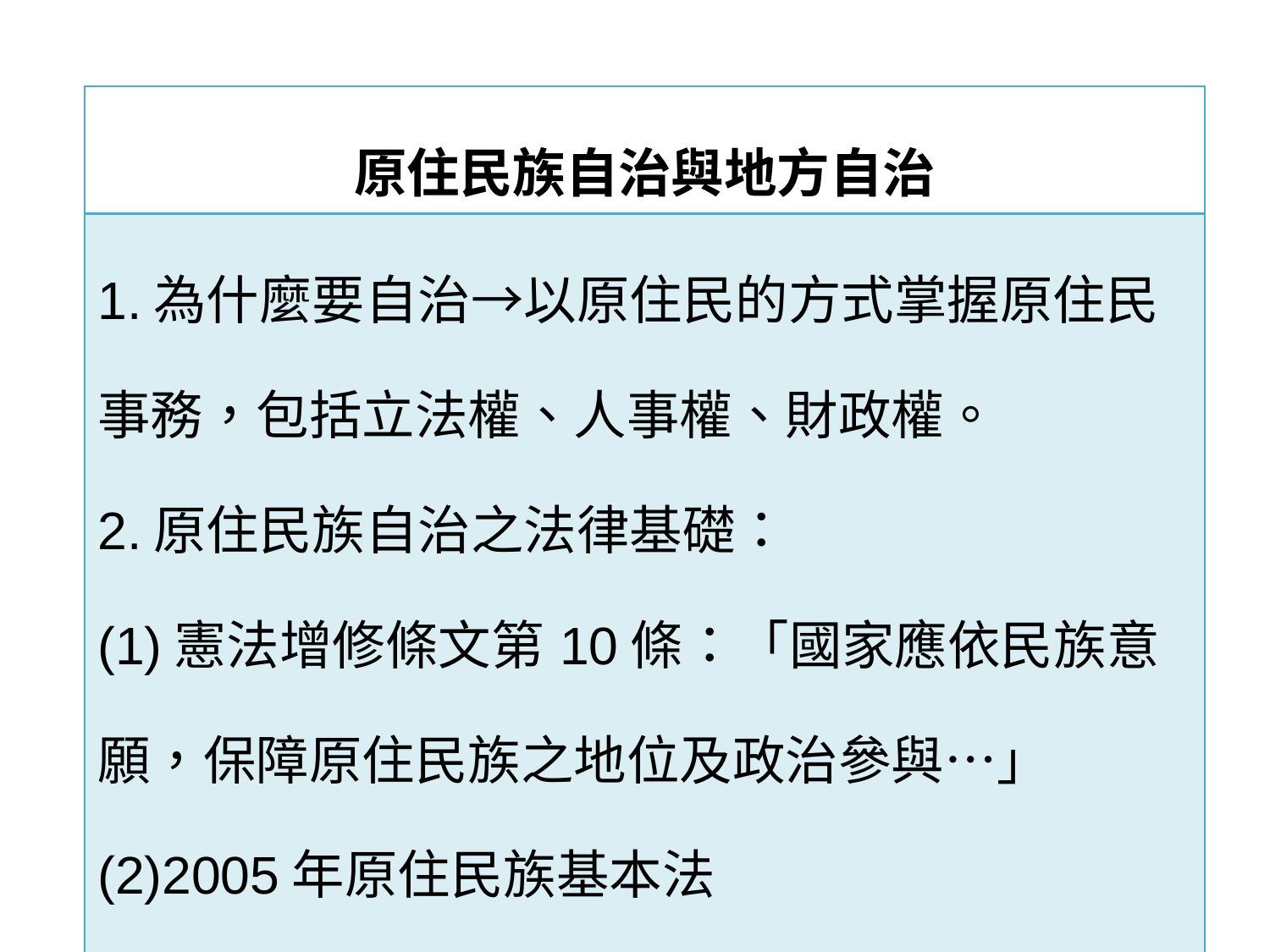

| 原住民族自治與地方自治 |
| --- |
| 1.為什麼要自治→以原住民的方式掌握原住民事務，包括立法權、人事權、財政權。 2.原住民族自治之法律基礎： (1)憲法增修條文第10條：「國家應依民族意願，保障原住民族之地位及政治參與…」 (2)2005年原住民族基本法 (3)2015年原住民族自治暫行條例 |